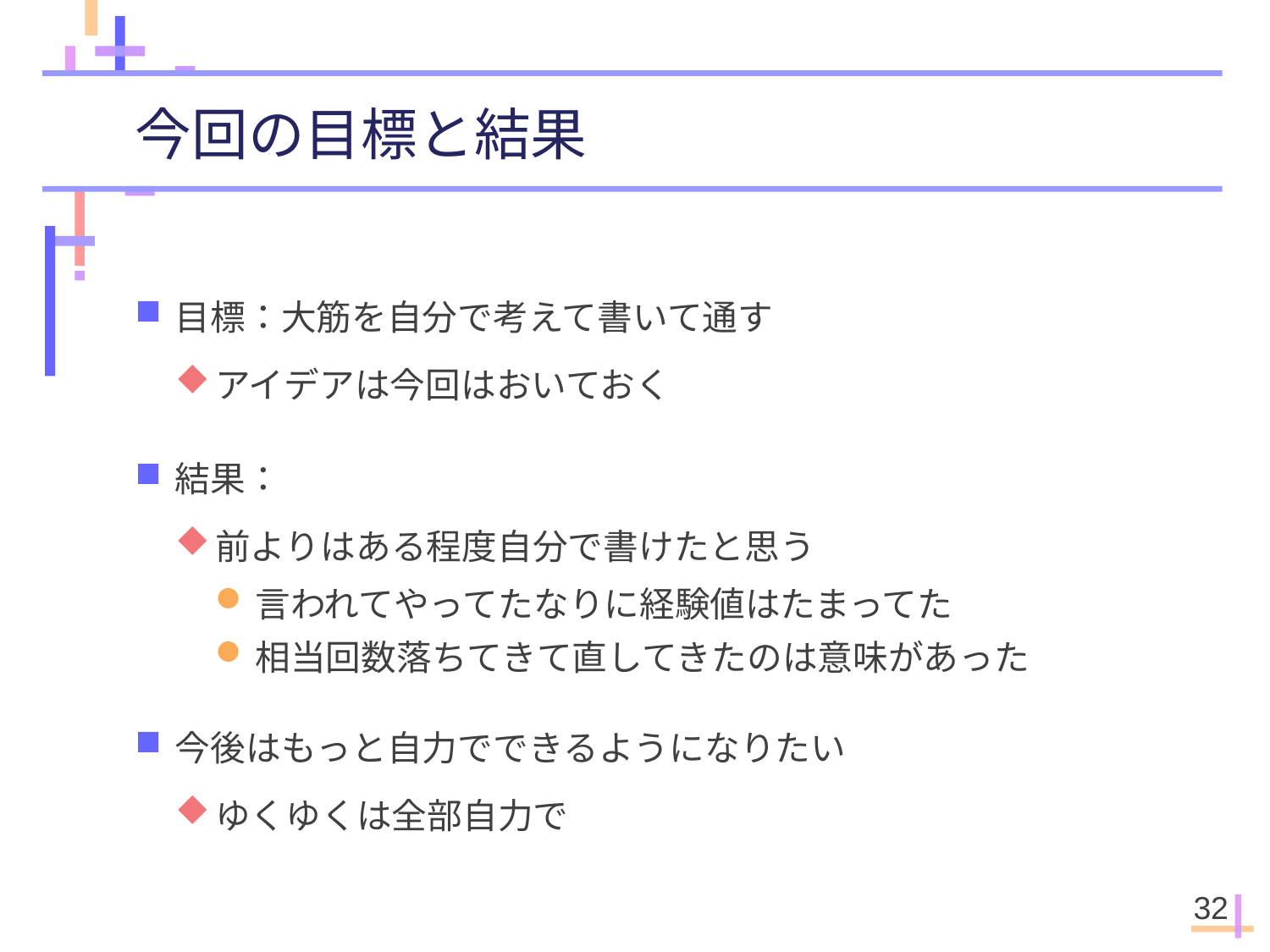

# 今回の目標と結果
目標：大筋を自分で考えて書いて通す
アイデアは今回はおいておく
結果：
前よりはある程度自分で書けたと思う
言われてやってたなりに経験値はたまってた
相当回数落ちてきて直してきたのは意味があった
今後はもっと自力でできるようになりたい
ゆくゆくは全部自力で
32